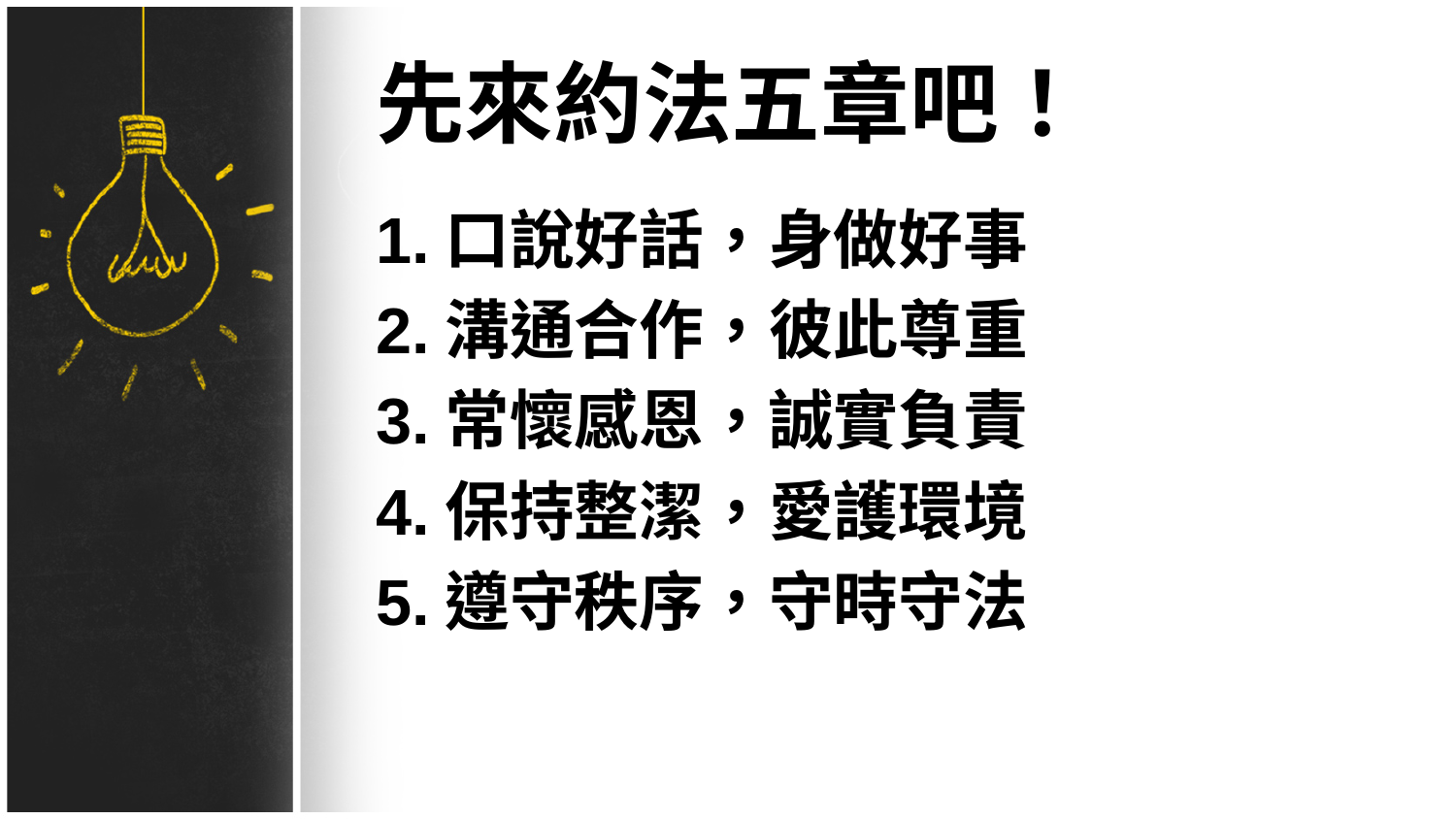

# 先來約法五章吧！
1.口說好話，身做好事
2.溝通合作，彼此尊重
3.常懷感恩，誠實負責
4.保持整潔，愛護環境
5.遵守秩序，守時守法